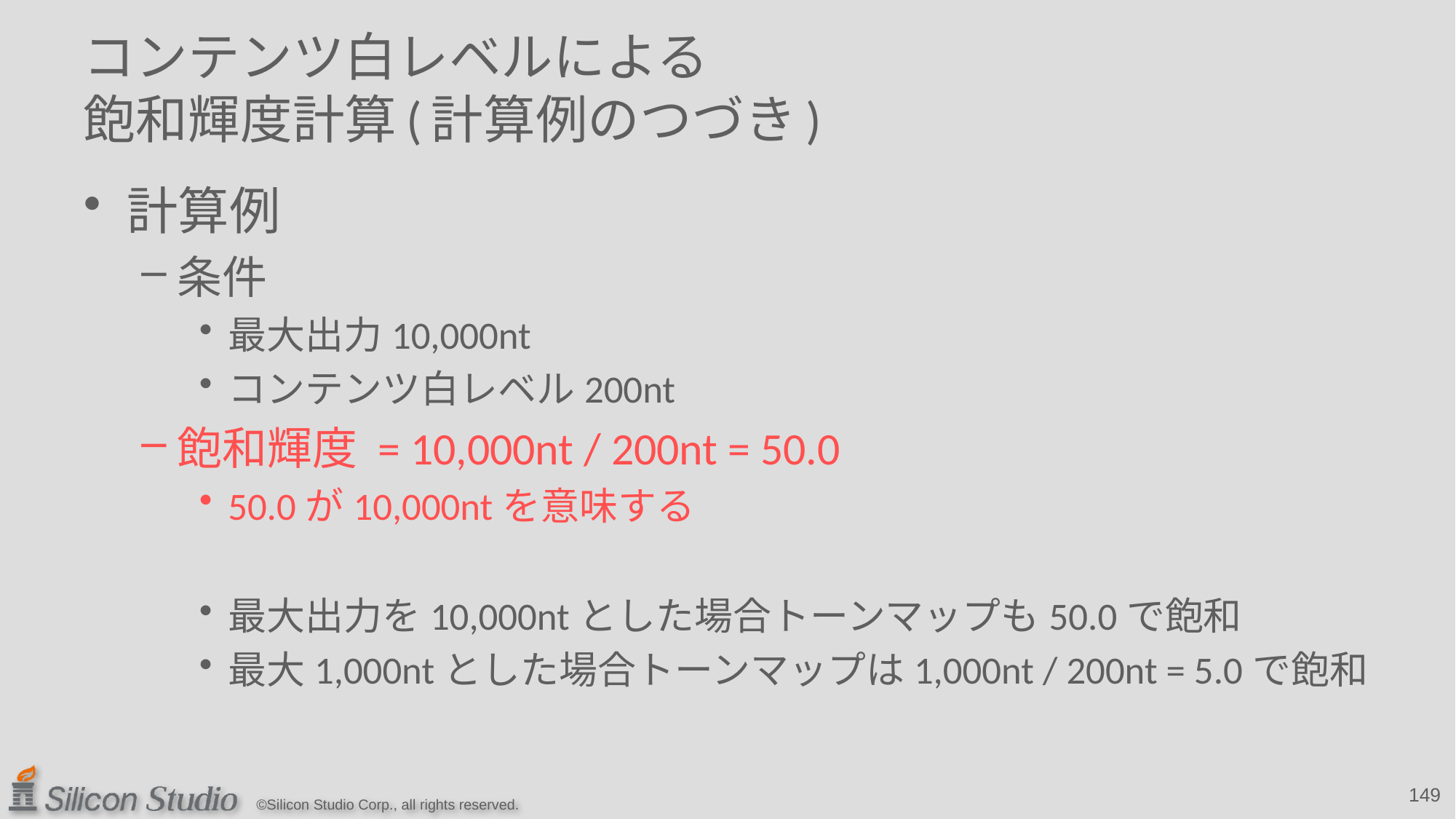

# コンテンツ白レベルによる 飽和輝度計算(計算例のつづき)
計算例
条件
最大出力10,000nt
コンテンツ白レベル200nt
飽和輝度 = 10,000nt / 200nt = 50.0
50.0が10,000ntを意味する

最大出力を10,000ntとした場合トーンマップも50.0で飽和
最大1,000ntとした場合トーンマップは1,000nt / 200nt = 5.0で飽和

149